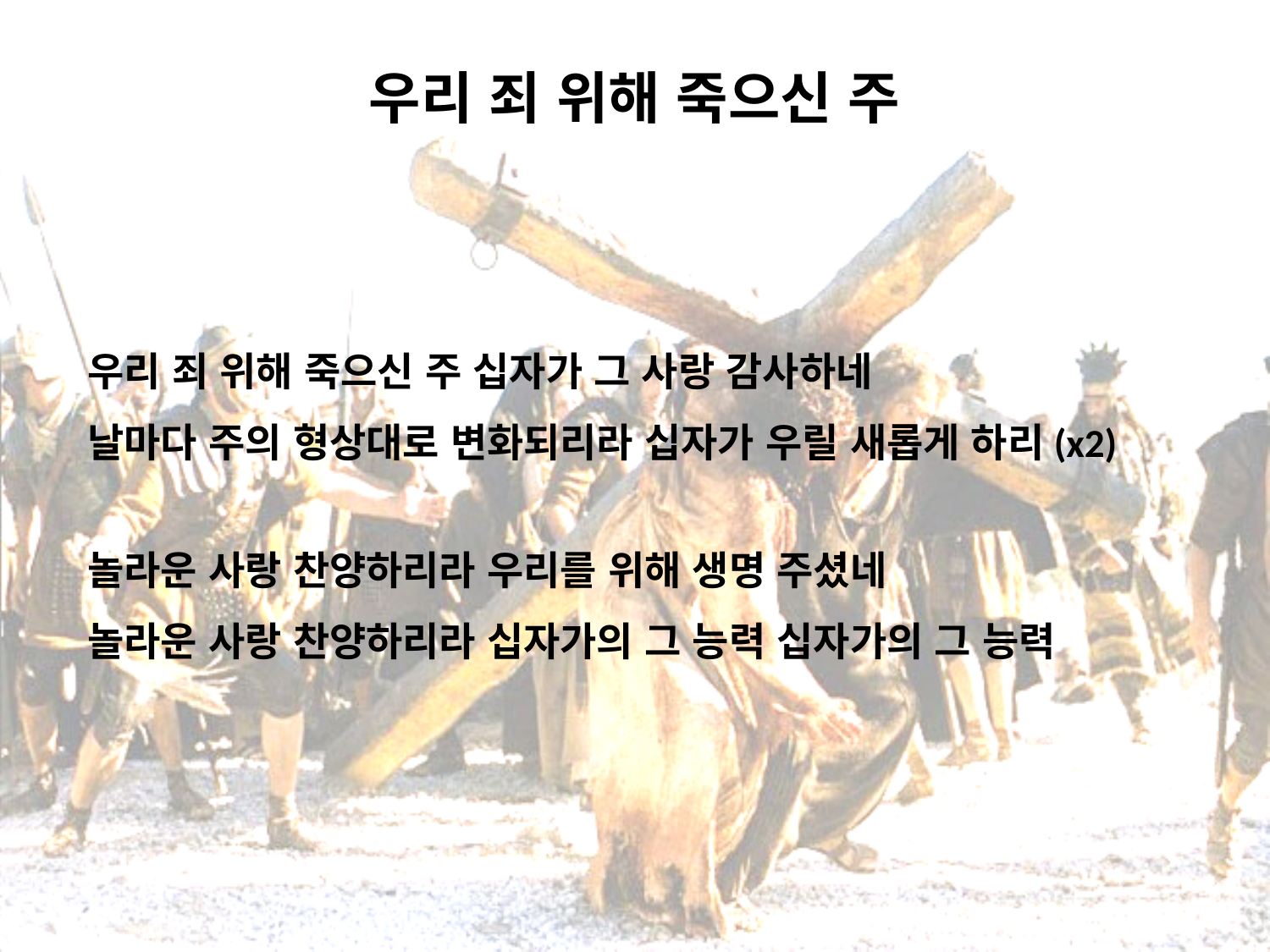

# 우리 죄 위해 죽으신 주
우리 죄 위해 죽으신 주 십자가 그 사랑 감사하네
날마다 주의 형상대로 변화되리라 십자가 우릴 새롭게 하리(x2)
놀라운 사랑 찬양하리라 우리를 위해 생명 주셨네
놀라운 사랑 찬양하리라 십자가의 그 능력 십자가의 그 능력